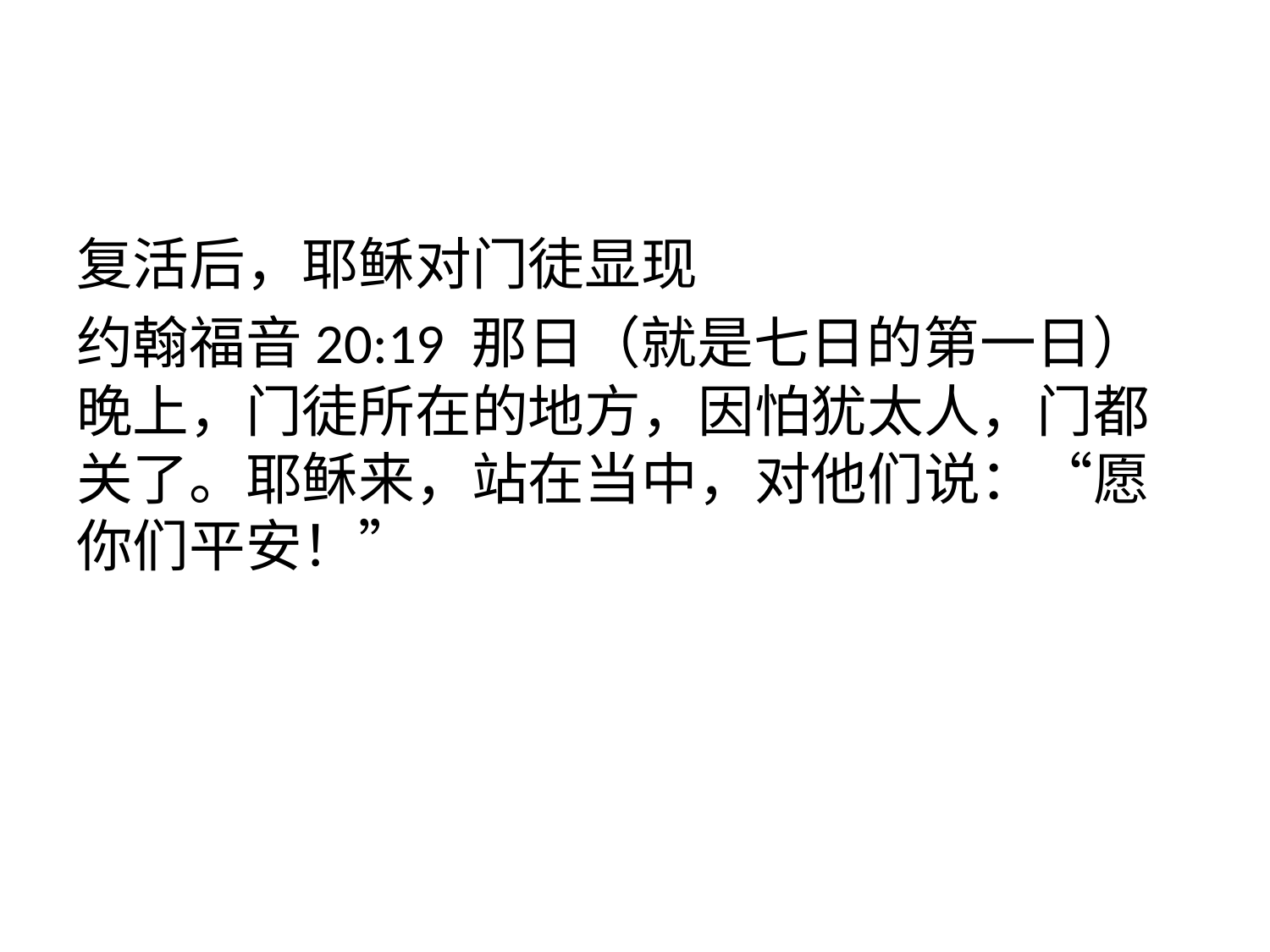

#
复活后，耶稣对门徒显现
约翰福音20:19 那日（就是七日的第一日）晚上，门徒所在的地方，因怕犹太人，门都关了。耶稣来，站在当中，对他们说：“愿你们平安！”